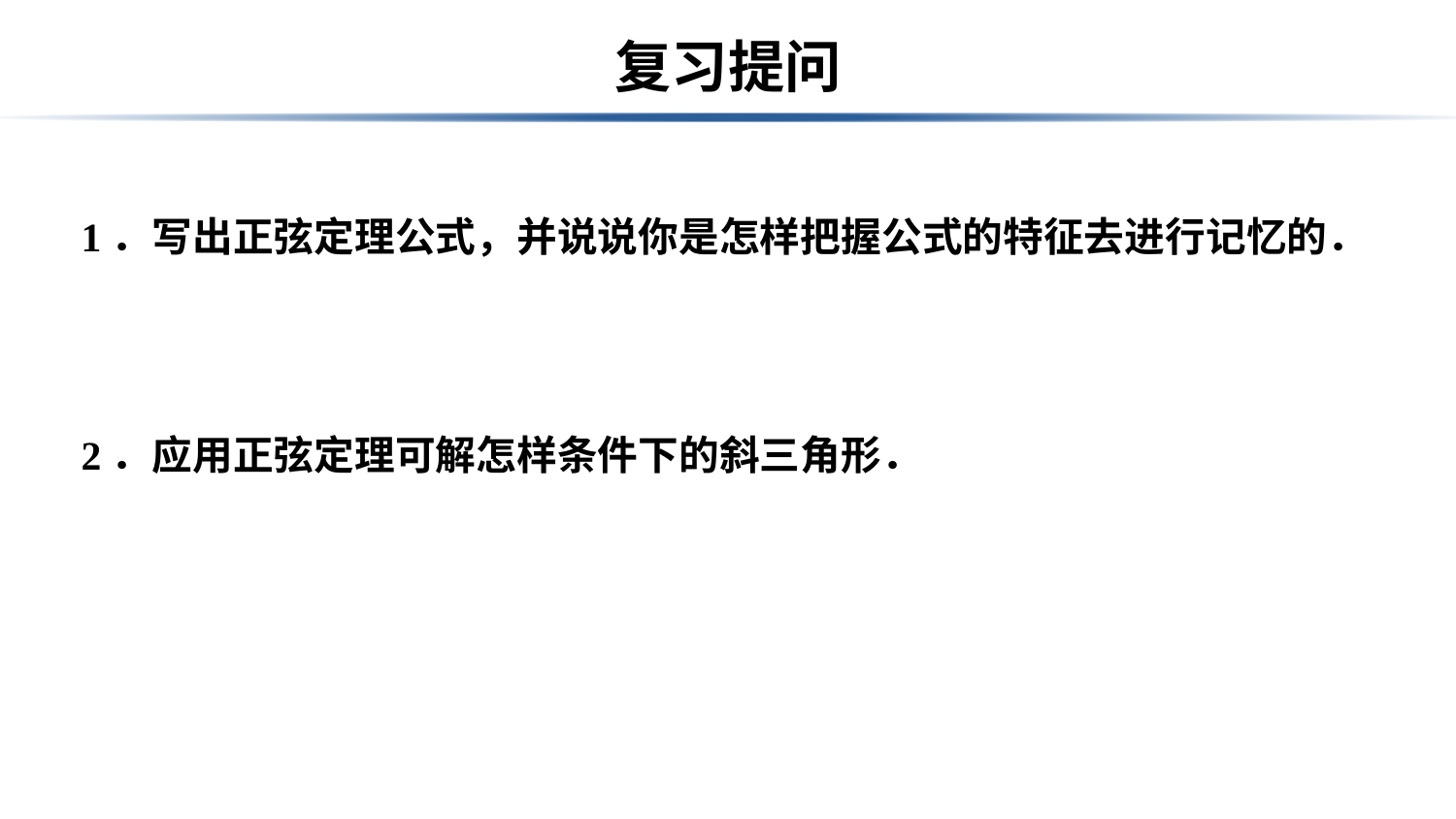

# 复习提问
1．写出正弦定理公式，并说说你是怎样把握公式的特征去进行记忆的．

2．应用正弦定理可解怎样条件下的斜三角形．